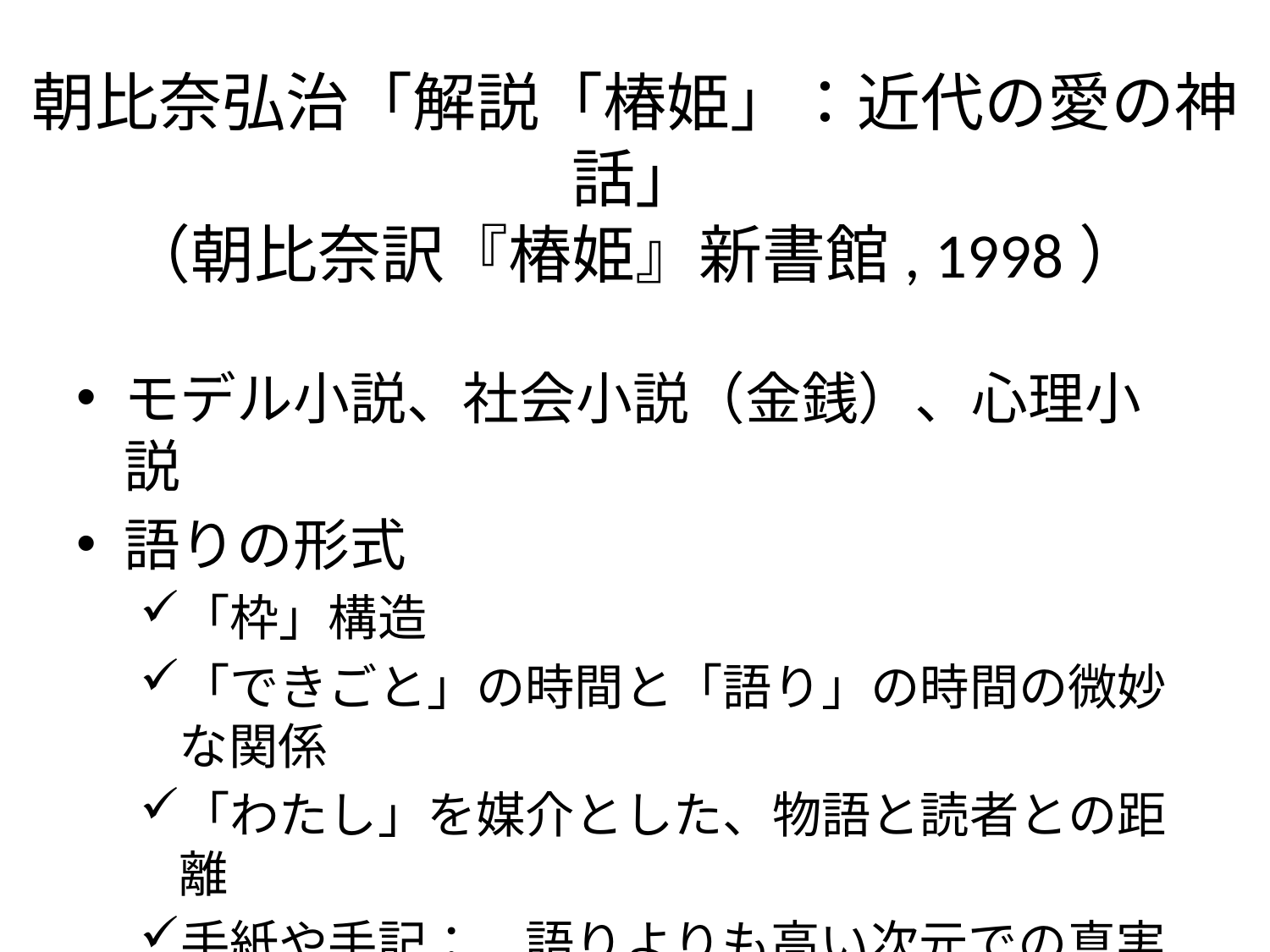

# 朝比奈弘治「解説「椿姫」：近代の愛の神話」 （朝比奈訳『椿姫』新書館, 1998）
モデル小説、社会小説（金銭）、心理小説
語りの形式
「枠」構造
「できごと」の時間と「語り」の時間の微妙な関係
「わたし」を媒介とした、物語と読者との距離
手紙や手記：　語りよりも高い次元での真実の声